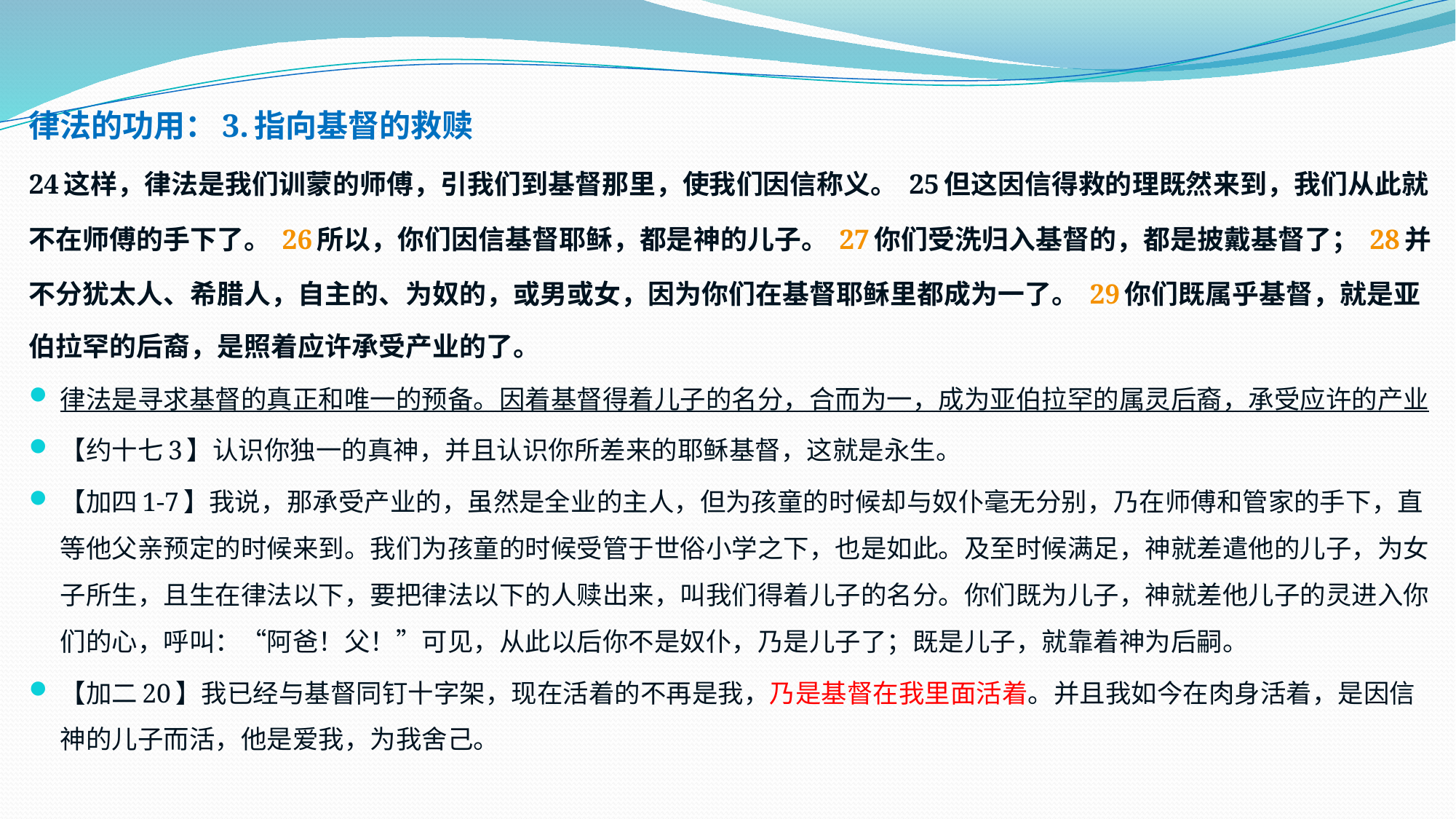

律法的功用：3.指向基督的救赎
24 这样，律法是我们训蒙的师傅，引我们到基督那里，使我们因信称义。 25 但这因信得救的理既然来到，我们从此就不在师傅的手下了。 26 所以，你们因信基督耶稣，都是神的儿子。 27 你们受洗归入基督的，都是披戴基督了； 28 并不分犹太人、希腊人，自主的、为奴的，或男或女，因为你们在基督耶稣里都成为一了。 29 你们既属乎基督，就是亚伯拉罕的后裔，是照着应许承受产业的了。
律法是寻求基督的真正和唯一的预备。因着基督得着儿子的名分，合而为一，成为亚伯拉罕的属灵后裔，承受应许的产业
【约十七3】认识你独一的真神，并且认识你所差来的耶稣基督，这就是永生。
【加四1-7】我说，那承受产业的，虽然是全业的主人，但为孩童的时候却与奴仆毫无分别，乃在师傅和管家的手下，直等他父亲预定的时候来到。我们为孩童的时候受管于世俗小学之下，也是如此。及至时候满足，神就差遣他的儿子，为女子所生，且生在律法以下，要把律法以下的人赎出来，叫我们得着儿子的名分。你们既为儿子，神就差他儿子的灵进入你们的心，呼叫：“阿爸！父！”可见，从此以后你不是奴仆，乃是儿子了；既是儿子，就靠着神为后嗣。
【加二20】我已经与基督同钉十字架，现在活着的不再是我，乃是基督在我里面活着。并且我如今在肉身活着，是因信神的儿子而活，他是爱我，为我舍己。